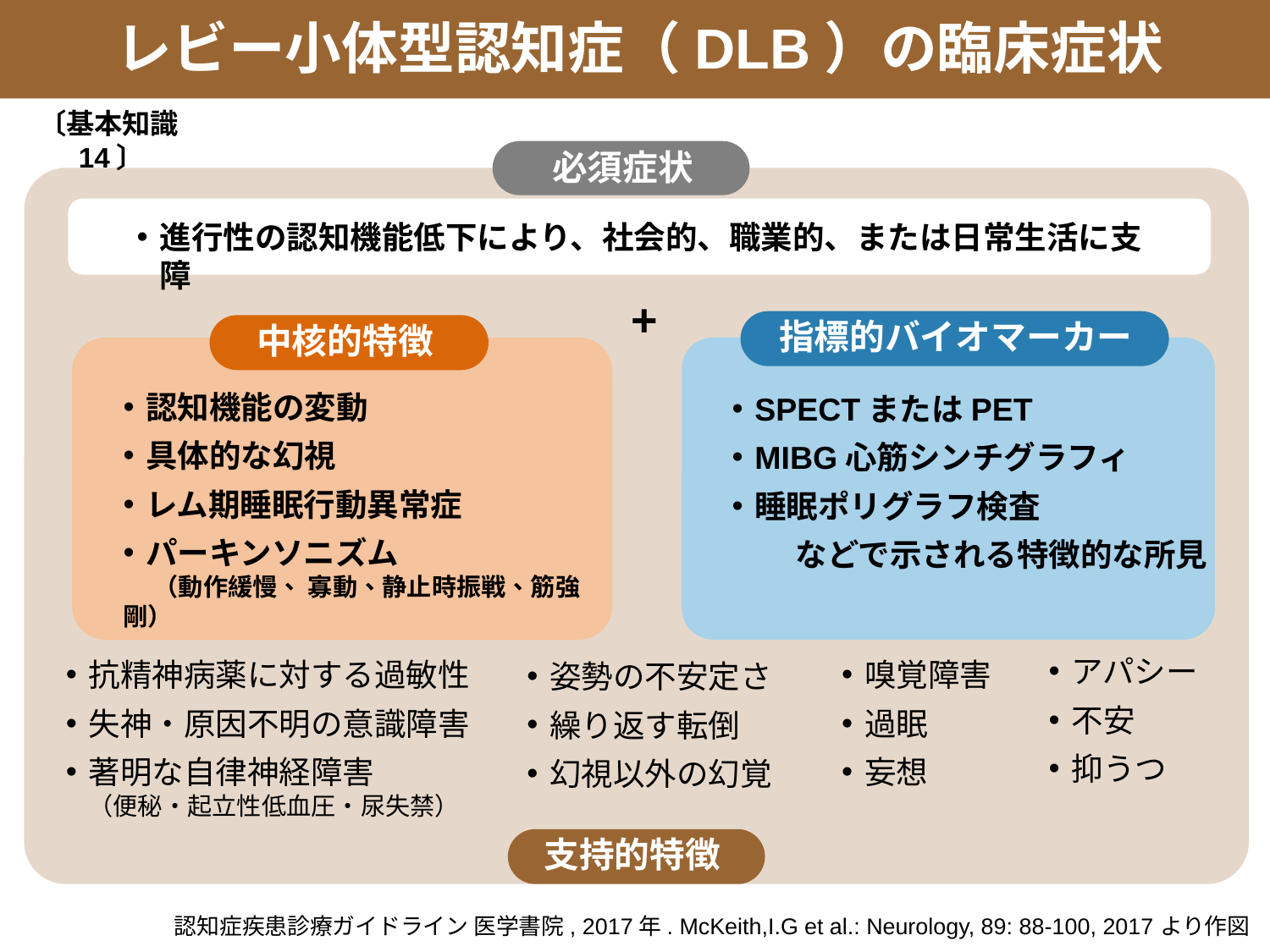

レビー小体型認知症（DLB）の臨床症状
〔基本知識14〕
必須症状

進行性の認知機能低下により、社会的、職業的、または日常生活に支障
+
指標的バイオマーカー

中核的特徴

認知機能の変動
具体的な幻視
レム期睡眠行動異常症
パーキンソニズム
　 （動作緩慢、 寡動、静止時振戦、筋強剛）
SPECTまたはPET
MIBG心筋シンチグラフィ
睡眠ポリグラフ検査
　　などで示される特徴的な所見
アパシー
不安
抑うつ
抗精神病薬に対する過敏性
失神・原因不明の意識障害
著明な自律神経障害
   （便秘・起立性低血圧・尿失禁）
嗅覚障害
過眠
妄想
姿勢の不安定さ
繰り返す転倒
幻視以外の幻覚
支持的特徴

認知症疾患診療ガイドライン 医学書院, 2017年. McKeith,I.G et al.: Neurology, 89: 88-100, 2017より作図